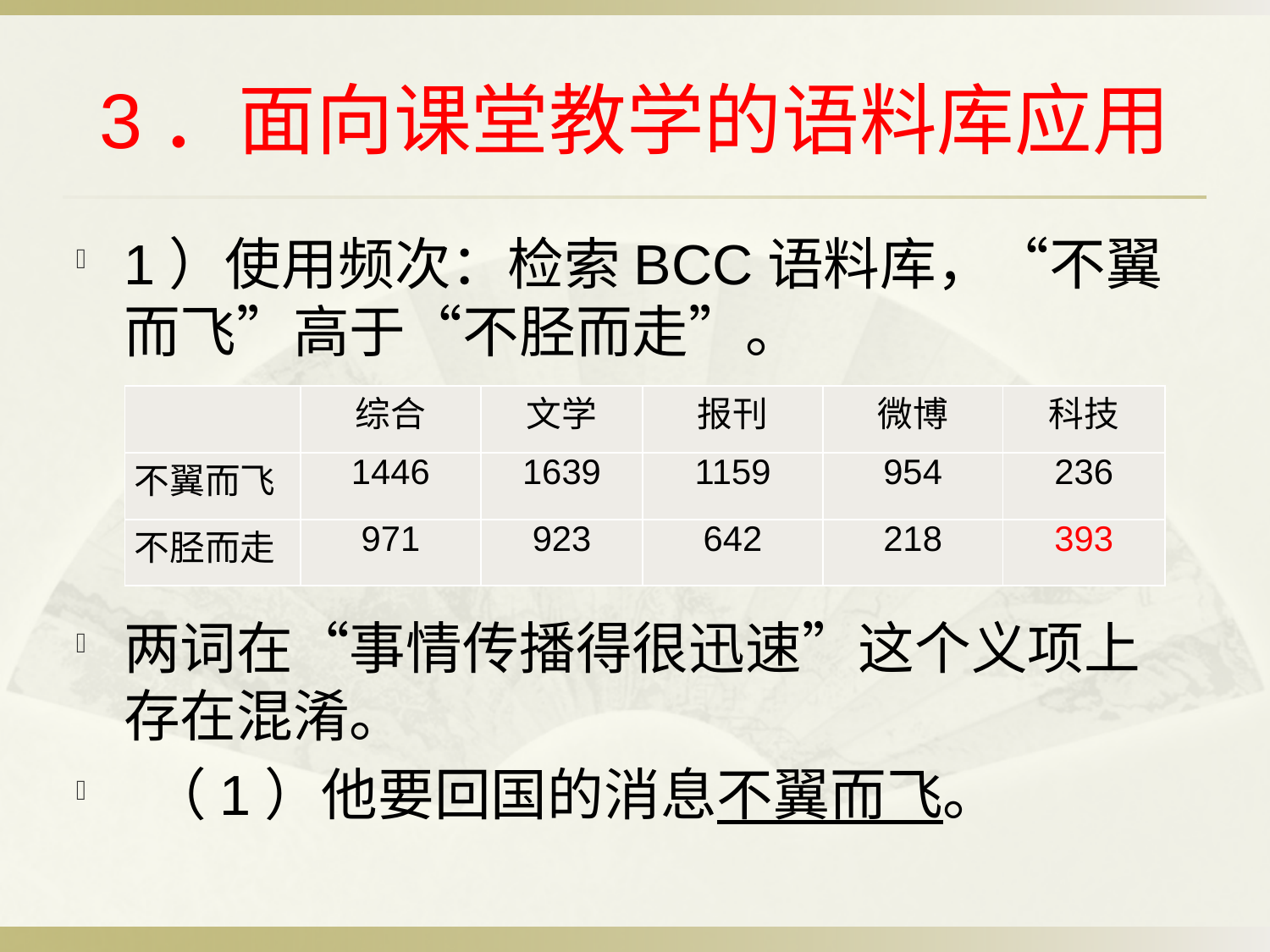

# 3．面向课堂教学的语料库应用
1）使用频次：检索BCC语料库，“不翼而飞”高于“不胫而走”。

两词在“事情传播得很迅速”这个义项上存在混淆。
 （1）他要回国的消息不翼而飞。

|  | 综合 | 文学 | 报刊 | 微博 | 科技 |
| --- | --- | --- | --- | --- | --- |
| 不翼而飞 | 1446 | 1639 | 1159 | 954 | 236 |
| 不胫而走 | 971 | 923 | 642 | 218 | 393 |